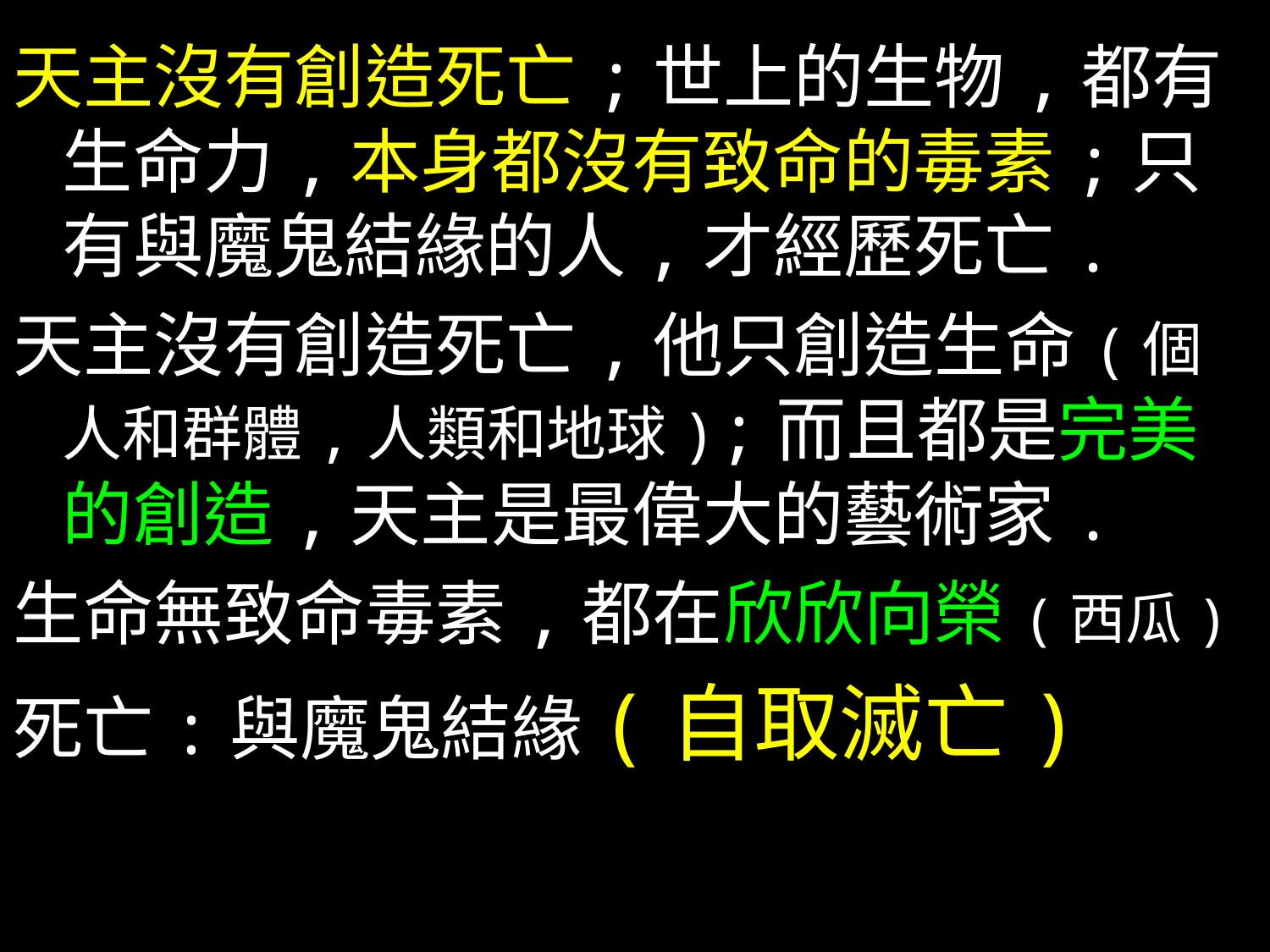

天主沒有創造死亡;世上的生物,都有生命力,本身都沒有致命的毒素;只有與魔鬼結緣的人,才經歷死亡.
天主沒有創造死亡,他只創造生命(個人和群體,人類和地球);而且都是完美的創造,天主是最偉大的藝術家.
生命無致命毒素,都在欣欣向榮(西瓜)
死亡:與魔鬼結緣(自取滅亡)